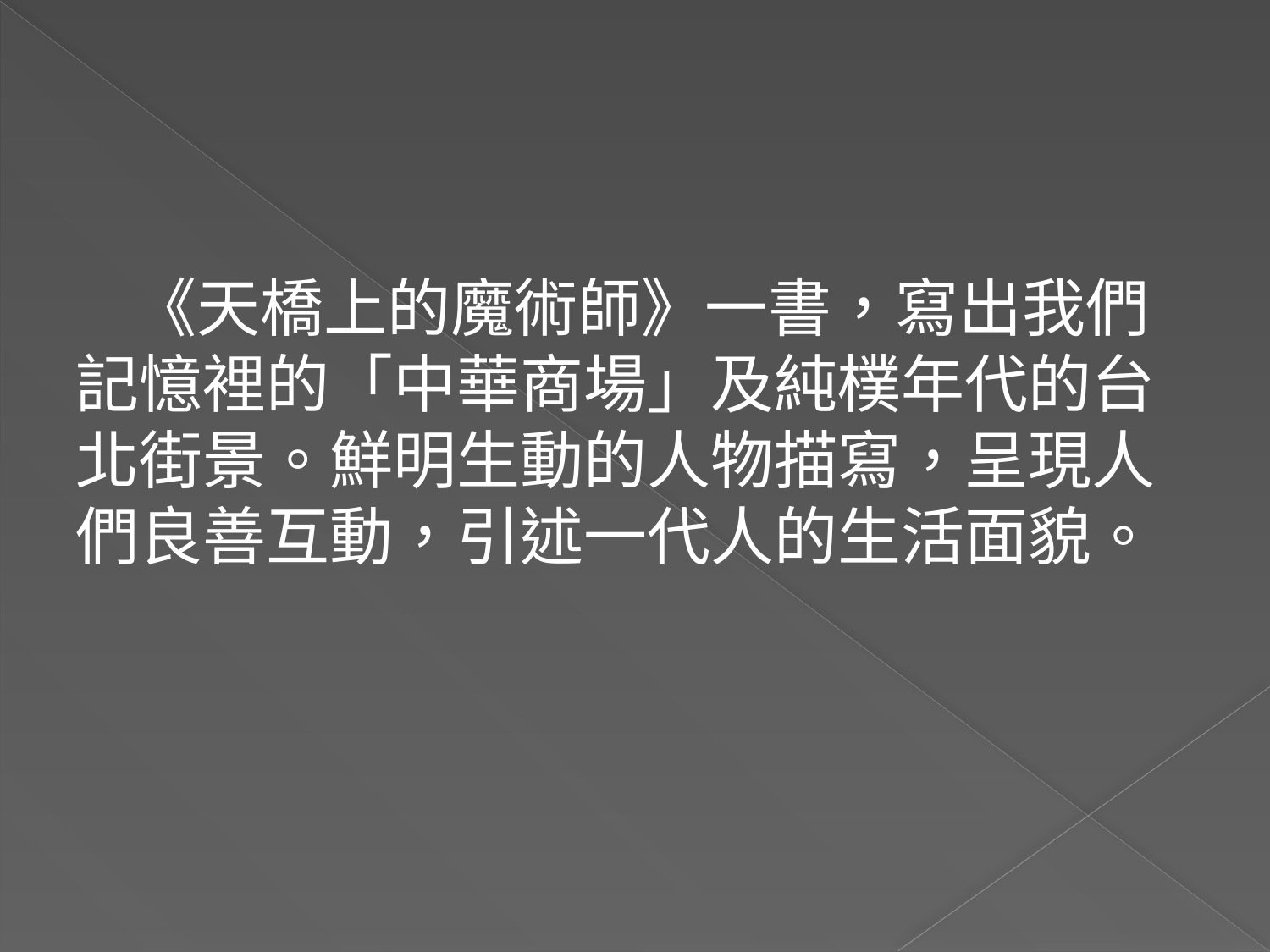

#
   《天橋上的魔術師》一書，寫出我們記憶裡的「中華商場」及純樸年代的台北街景。鮮明生動的人物描寫，呈現人們良善互動，引述一代人的生活面貌。